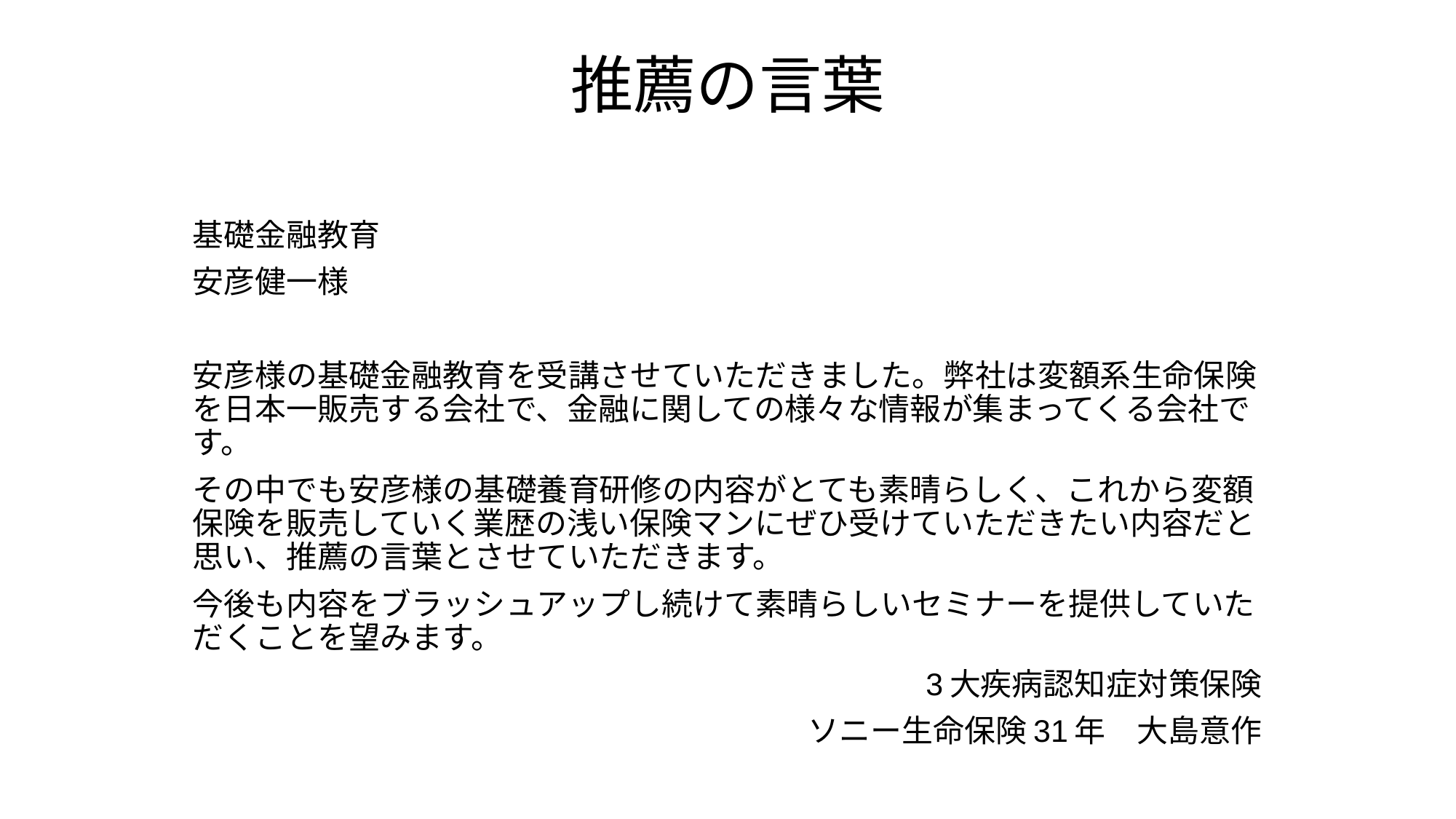

# 推薦の言葉
基礎金融教育
安彦健一様

安彦様の基礎金融教育を受講させていただきました。弊社は変額系生命保険を日本一販売する会社で、金融に関しての様々な情報が集まってくる会社です。
その中でも安彦様の基礎養育研修の内容がとても素晴らしく、これから変額保険を販売していく業歴の浅い保険マンにぜひ受けていただきたい内容だと思い、推薦の言葉とさせていただきます。
今後も内容をブラッシュアップし続けて素晴らしいセミナーを提供していただくことを望みます。
3大疾病認知症対策保険
ソニー生命保険31年　大島意作